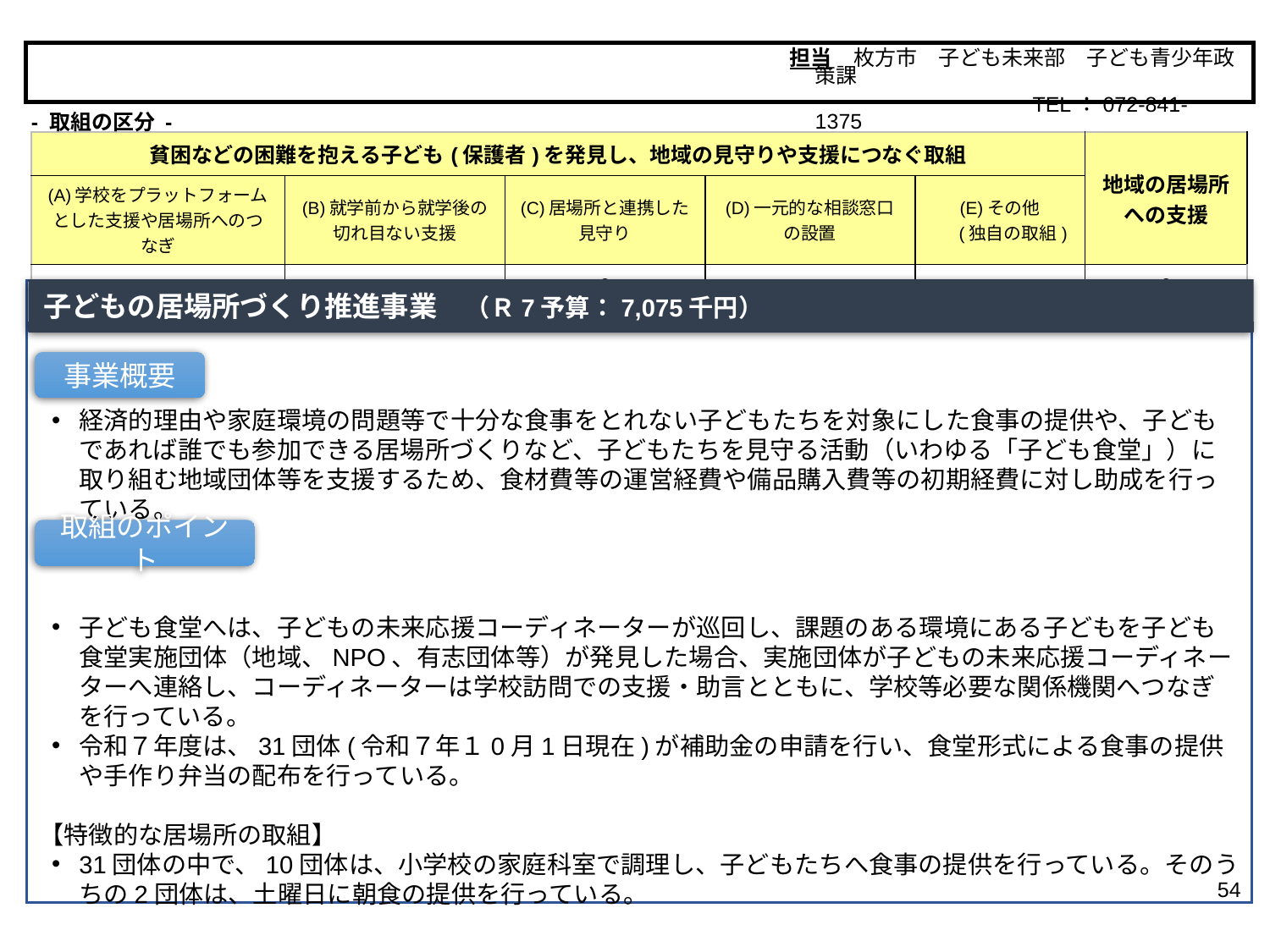

担当　枚方市　子ども未来部　子ども青少年政策課
　　　　　　　　　　　 TEL：072-841-1375
枚方市
- 取組の区分 -
| 貧困などの困難を抱える子ども(保護者)を発見し、地域の見守りや支援につなぐ取組 |  |  |  |  | 地域の居場所 への支援 |
| --- | --- | --- | --- | --- | --- |
| (A)学校をプラットフォームとした支援や居場所へのつなぎ | (B)就学前から就学後の 切れ目ない支援 | (C)居場所と連携した 見守り | (D)一元的な相談窓口 の設置 | (E)その他 　 (独自の取組) |  |
|  |  | ○ |  |  | ○ |
子どもの居場所づくり推進事業　（Ｒ7予算：7,075千円）

経済的理由や家庭環境の問題等で十分な食事をとれない子どもたちを対象にした食事の提供や、子どもであれば誰でも参加できる居場所づくりなど、子どもたちを見守る活動（いわゆる「子ども食堂」）に取り組む地域団体等を支援するため、食材費等の運営経費や備品購入費等の初期経費に対し助成を行っている。

子ども食堂へは、子どもの未来応援コーディネーターが巡回し、課題のある環境にある子どもを子ども食堂実施団体（地域、NPO、有志団体等）が発見した場合、実施団体が子どもの未来応援コーディネーターへ連絡し、コーディネーターは学校訪問での支援・助言とともに、学校等必要な関係機関へつなぎを行っている。
令和７年度は、31団体(令和７年１0月1日現在)が補助金の申請を行い、食堂形式による食事の提供や手作り弁当の配布を行っている。

【特徴的な居場所の取組】
31団体の中で、10団体は、小学校の家庭科室で調理し、子どもたちへ食事の提供を行っている。そのうちの2団体は、土曜日に朝食の提供を行っている。
事業概要
取組のポイント
54